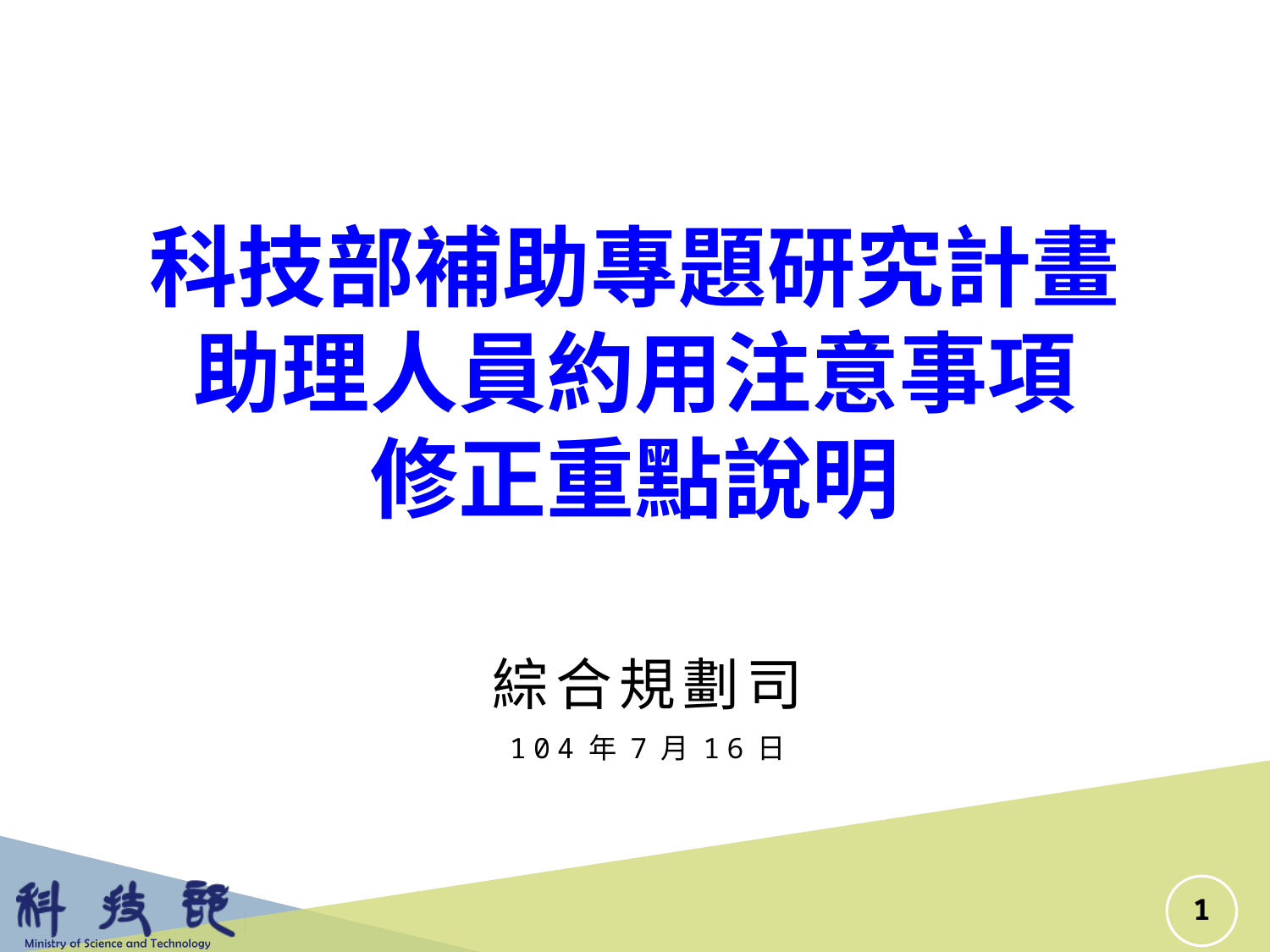

# 科技部補助專題研究計畫 助理人員約用注意事項 修正重點說明
綜合規劃司
104年7月16日
1